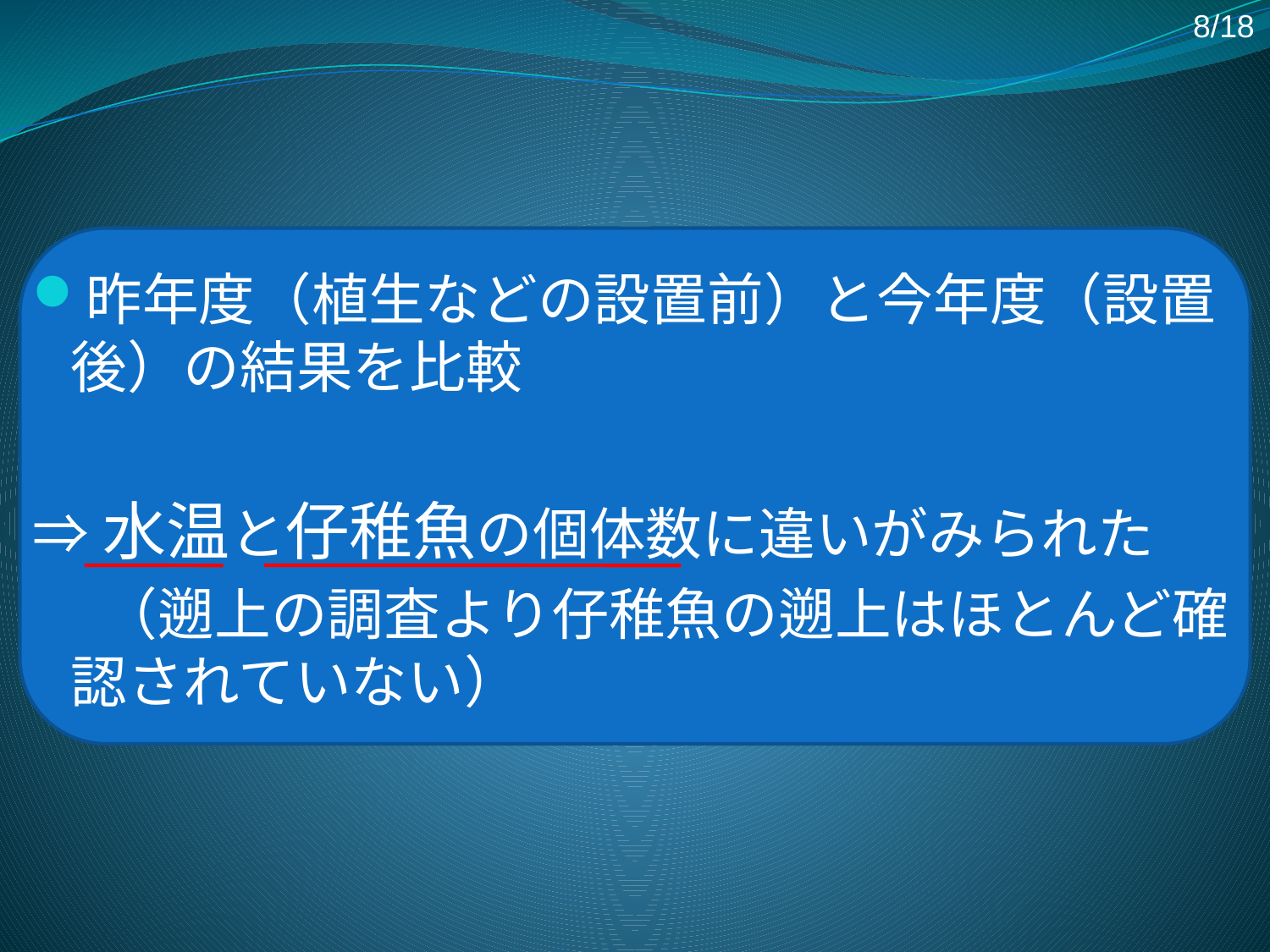

8/18

昨年度（植生などの設置前）と今年度（設置後）の結果を比較

⇒水温と仔稚魚の個体数に違いがみられた
　 （遡上の調査より仔稚魚の遡上はほとんど確認されていない）
# 結果と考察